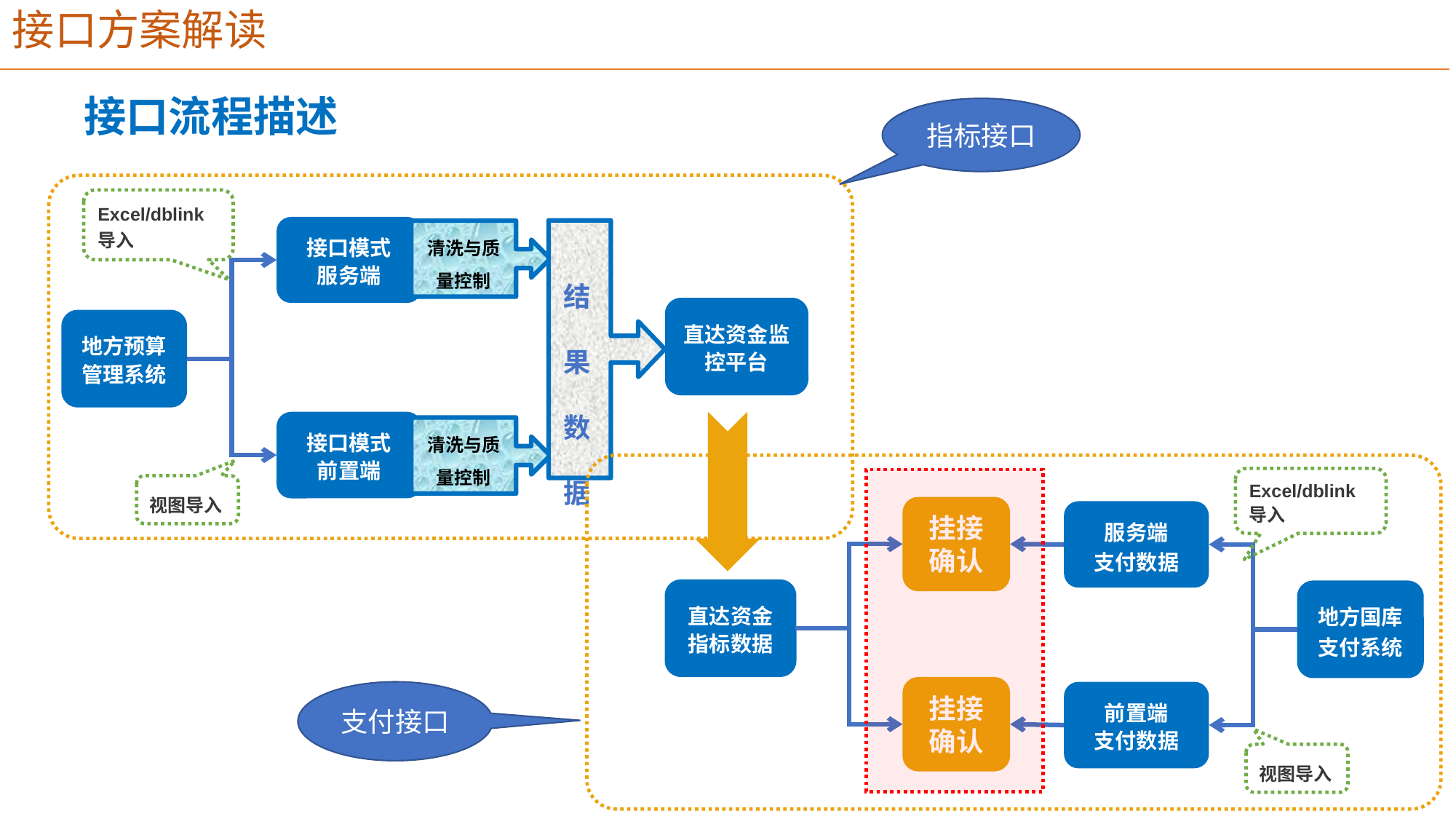

接口方案解读
接口流程描述
指标接口

Excel/dblink
导入
接口模式
服务端
清洗与质量控制

结 果 数 据
直达资金监控平台
地方预算管理系统
接口模式
前置端
清洗与质量控制

Excel/dblink
导入

视图导入
挂接确认
服务端
支付数据
直达资金指标数据
地方国库
支付系统
挂接确认
支付接口
前置端
支付数据
视图导入